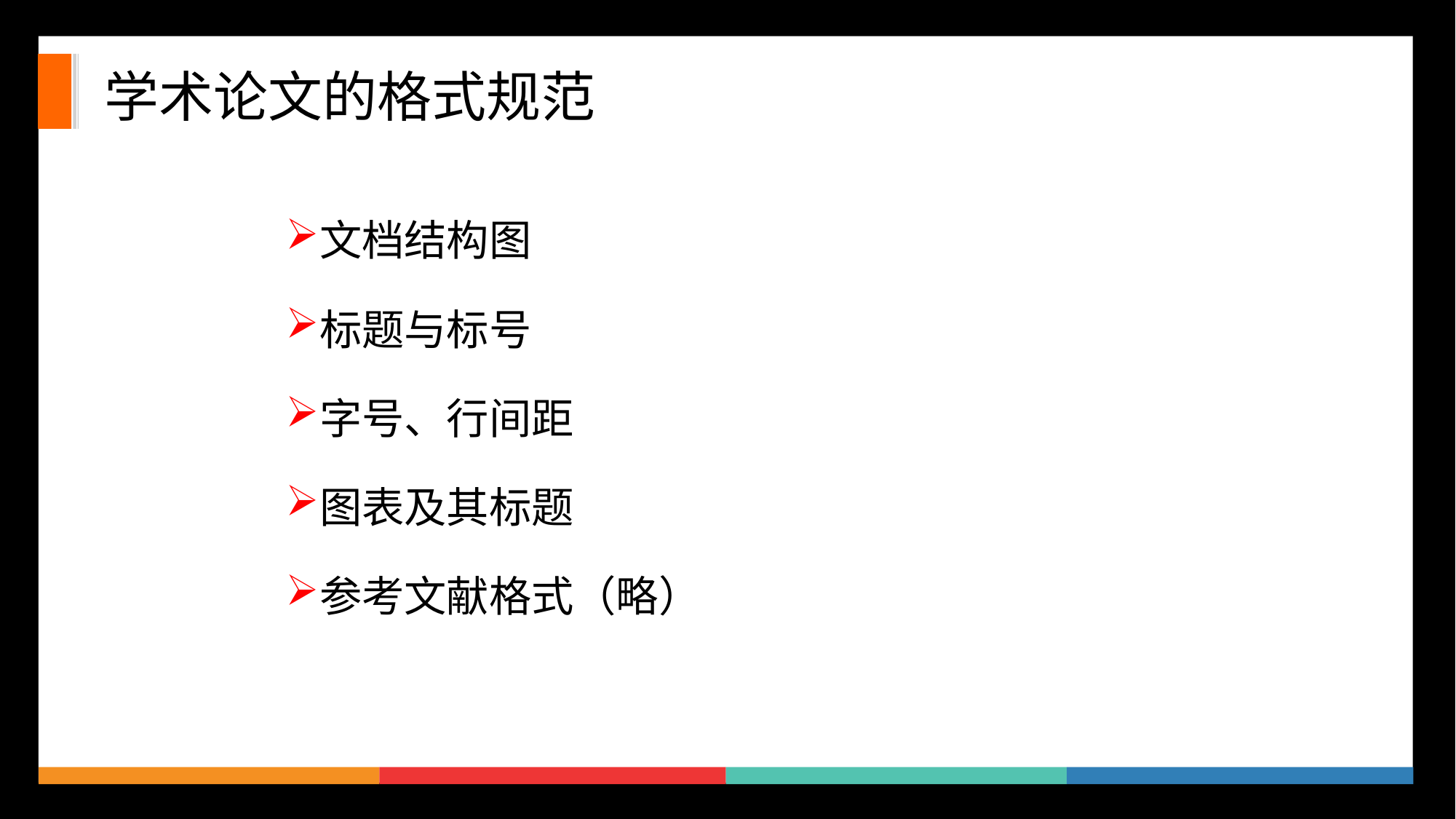

# 学术论文的格式规范

文档结构图
标题与标号
字号、行间距
图表及其标题
参考文献格式（略）